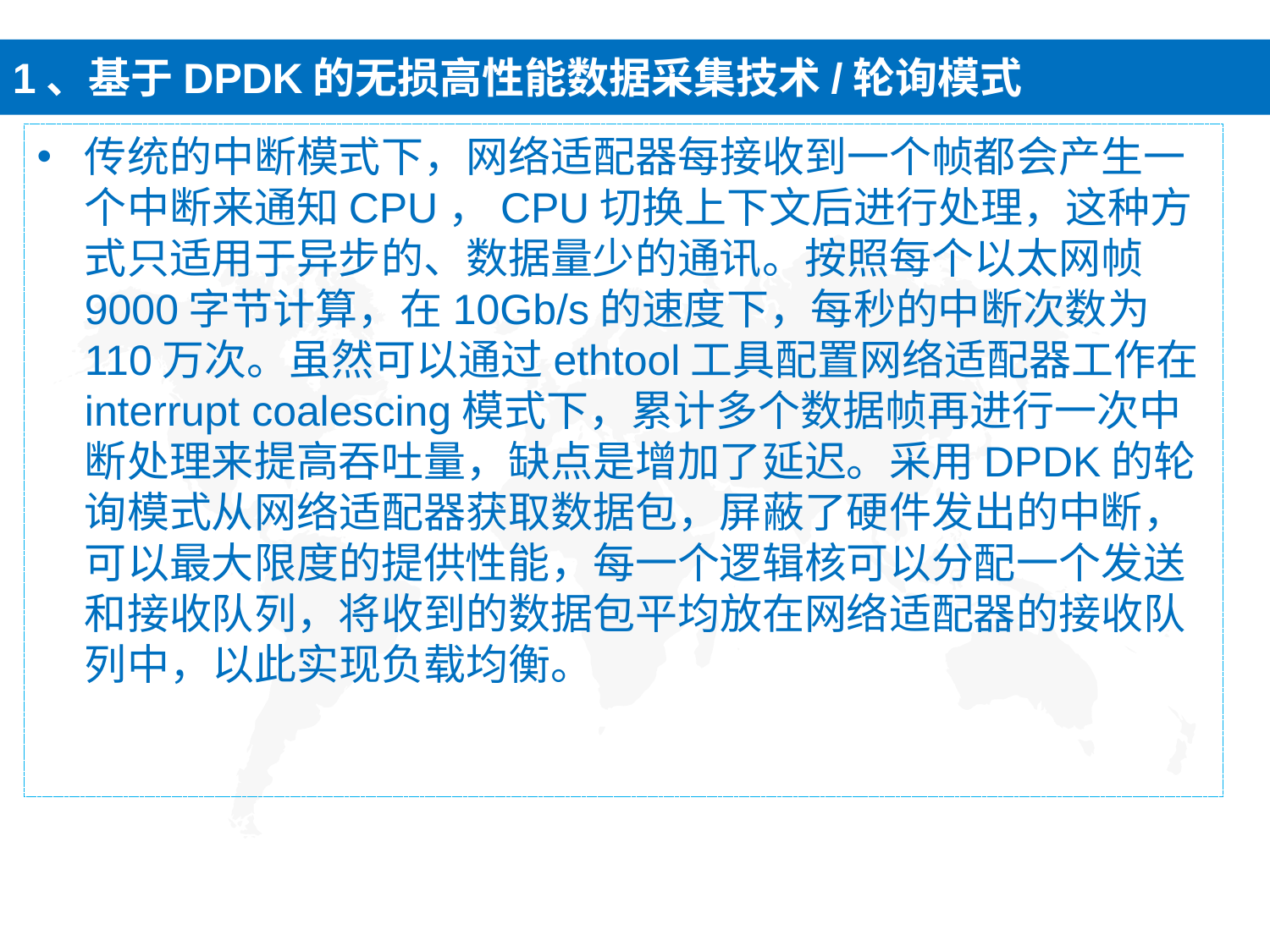

1、基于DPDK的无损高性能数据采集技术/轮询模式

传统的中断模式下，网络适配器每接收到一个帧都会产生一个中断来通知CPU，CPU切换上下文后进行处理，这种方式只适用于异步的、数据量少的通讯。按照每个以太网帧9000字节计算，在10Gb/s的速度下，每秒的中断次数为110万次。虽然可以通过ethtool工具配置网络适配器工作在interrupt coalescing模式下，累计多个数据帧再进行一次中断处理来提高吞吐量，缺点是增加了延迟。采用DPDK的轮询模式从网络适配器获取数据包，屏蔽了硬件发出的中断，可以最大限度的提供性能，每一个逻辑核可以分配一个发送和接收队列，将收到的数据包平均放在网络适配器的接收队列中，以此实现负载均衡。